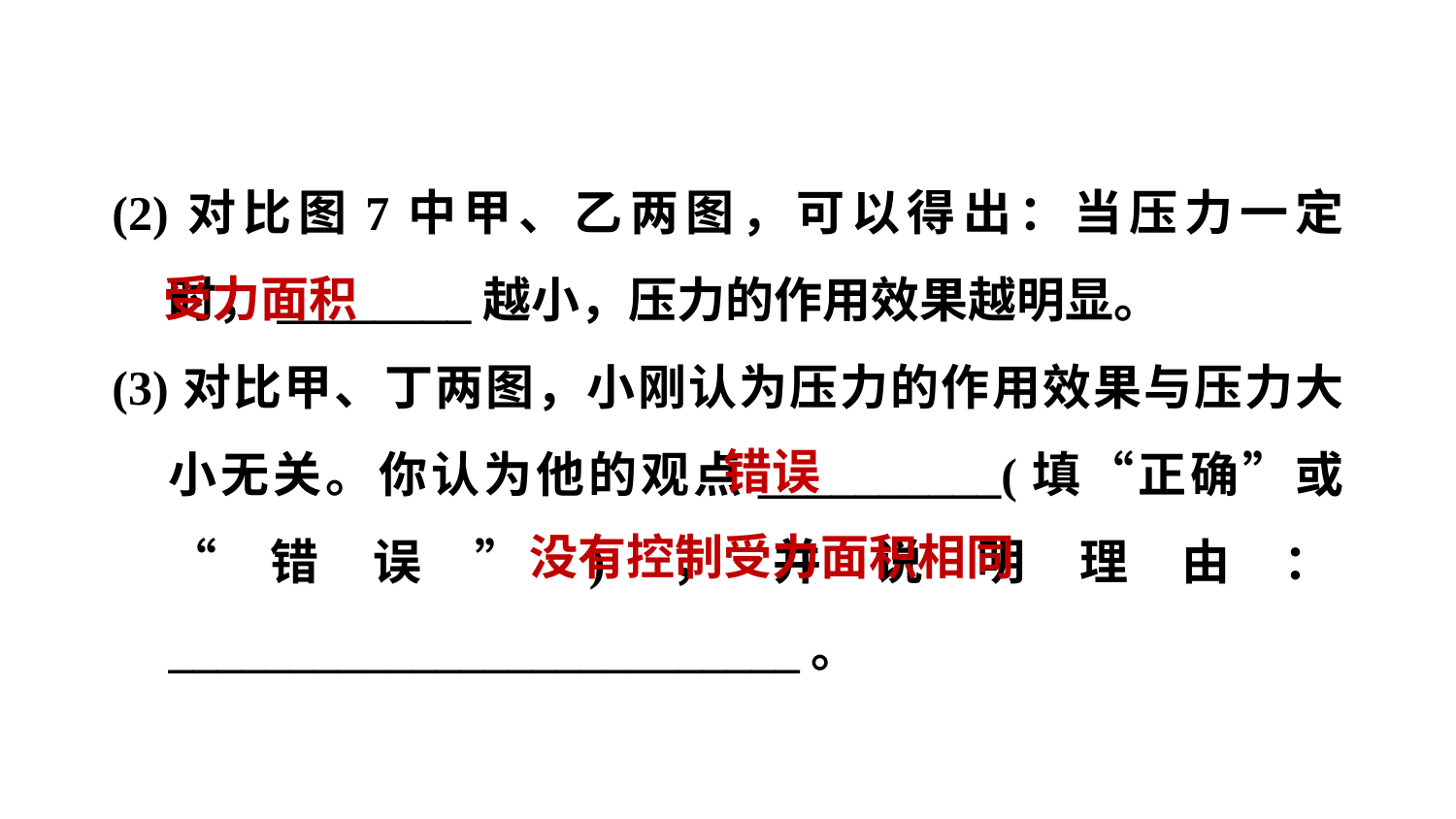

(2)对比图7中甲、乙两图，可以得出：当压力一定时，________越小，压力的作用效果越明显。
(3)对比甲、丁两图，小刚认为压力的作用效果与压力大小无关。你认为他的观点__________(填“正确”或“错误”)，并说明理由：__________________________。
受力面积
错误
没有控制受力面积相同